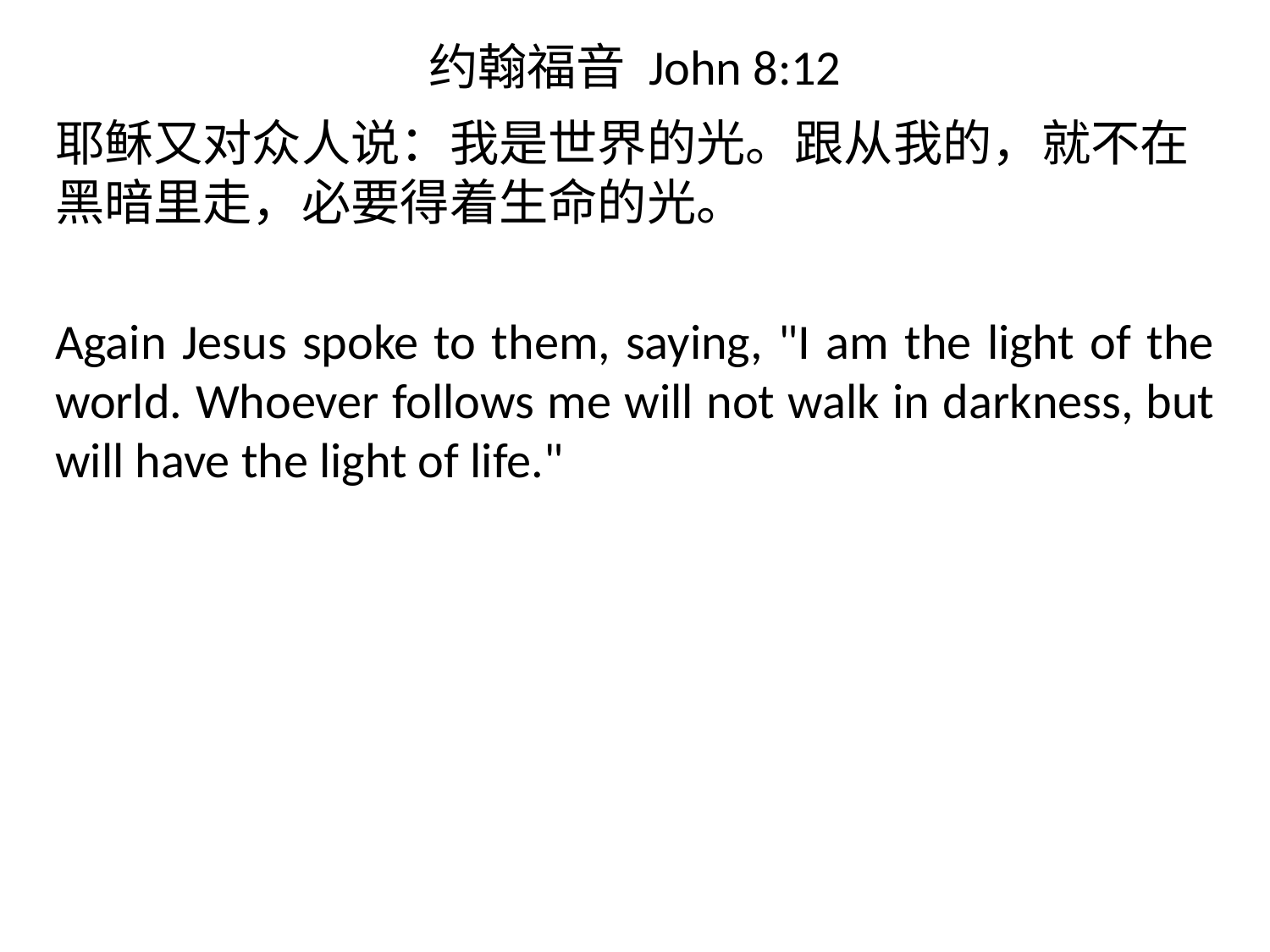

# 约翰福音 John 8:12
耶稣又对众人说：我是世界的光。跟从我的，就不在黑暗里走，必要得着生命的光。

Again Jesus spoke to them, saying, "I am the light of the world. Whoever follows me will not walk in darkness, but will have the light of life."